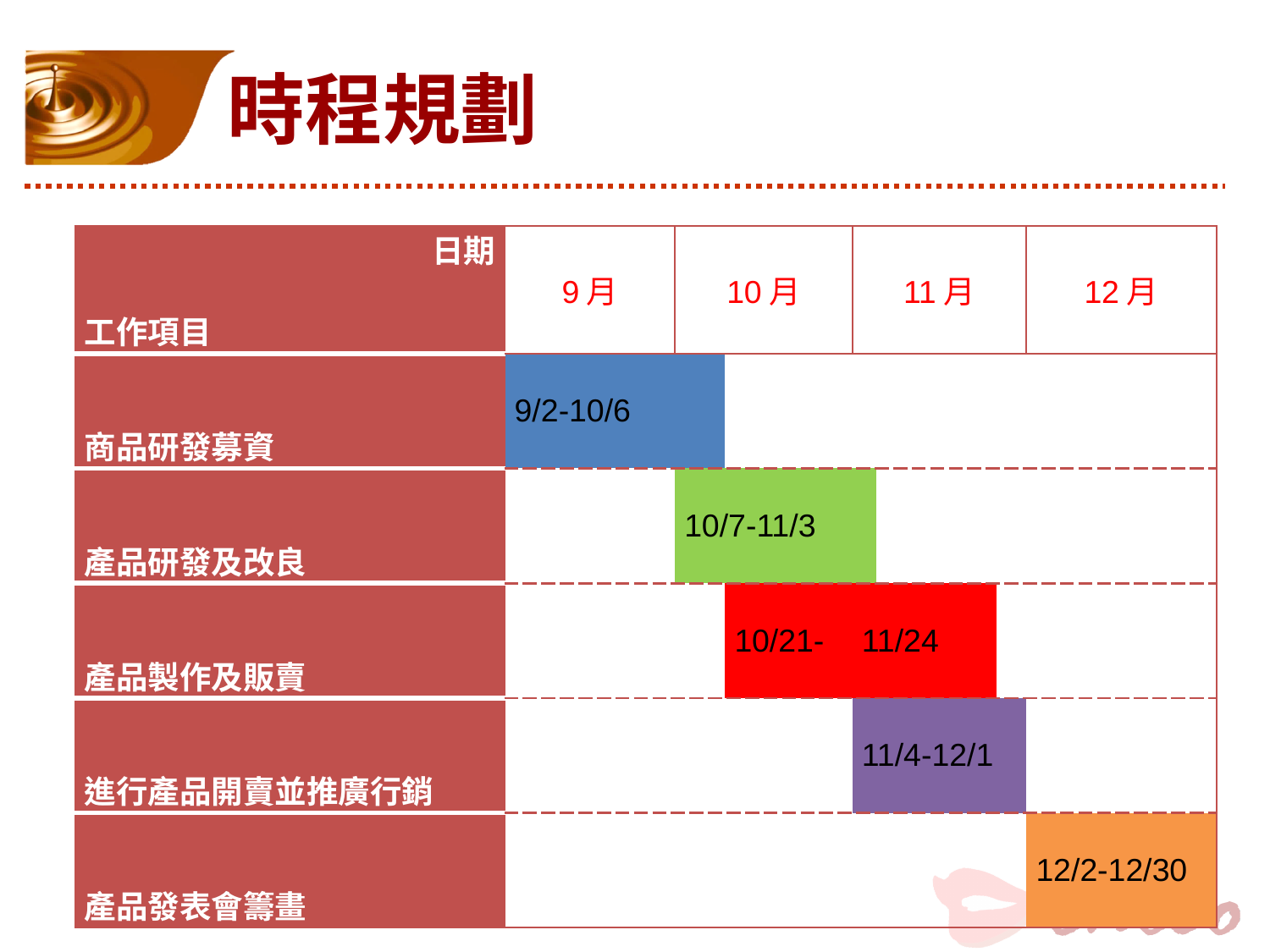

# 時程規劃
| 日期   工作項目 | 9月 | 10月 |  | 11月 |  |  | 12月 |
| --- | --- | --- | --- | --- | --- | --- | --- |
| 商品研發募資 | 9/2-10/6 |  |  |  |  |  |  |
| 產品研發及改良 |  | 10/7-11/3 |  |  |  |  |  |
| 產品製作及販賣 |  |  | 10/21- | 11/24 |  |  |  |
| 進行產品開賣並推廣行銷 |  |  |  | 11/4-12/1 |  |  |  |
| 產品發表會籌畫 |  |  |  |  |  |  | 12/2-12/30 |